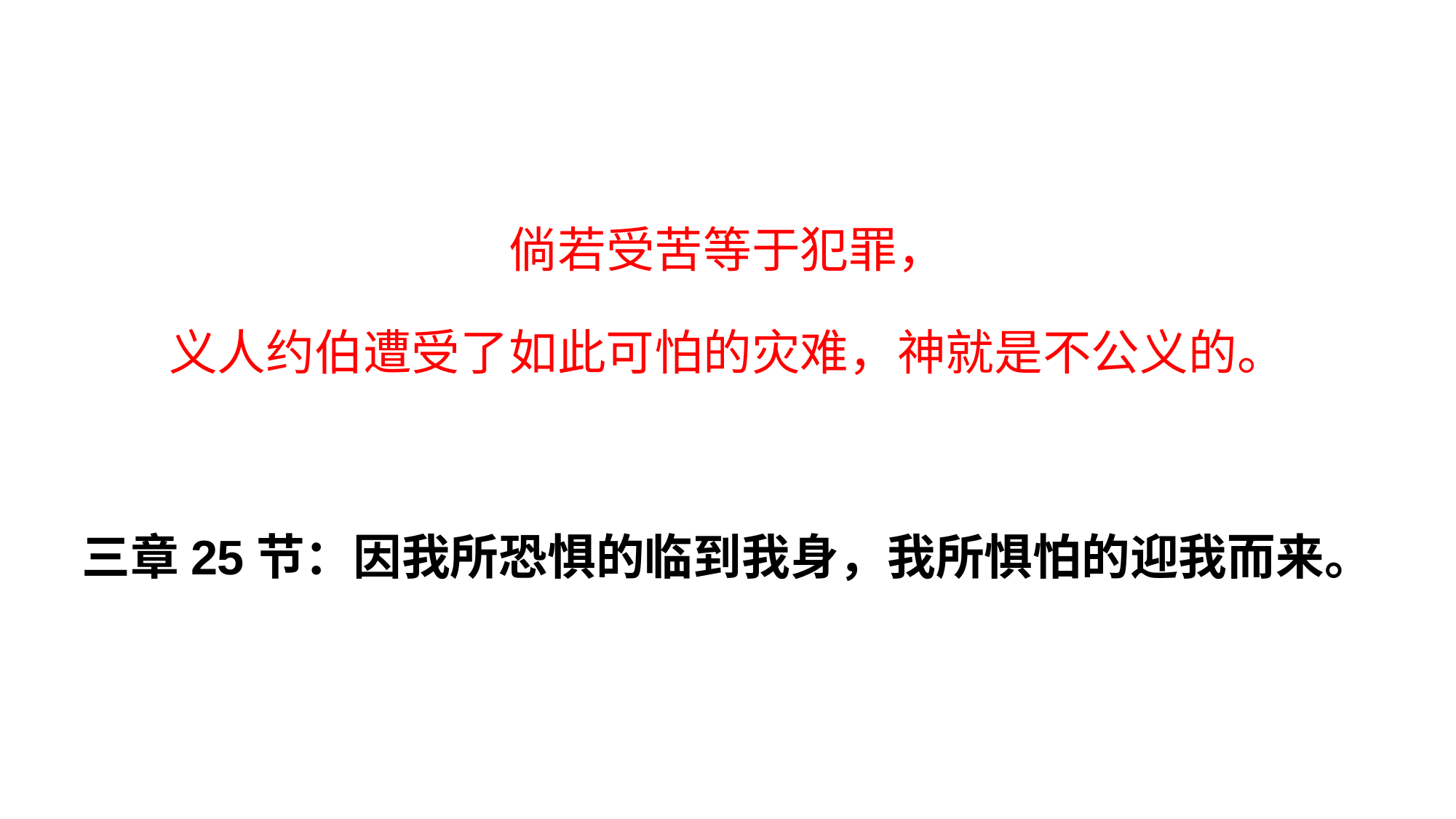

#
倘若受苦等于犯罪，
义人约伯遭受了如此可怕的灾难，神就是不公义的。

三章25节：因我所恐惧的临到我身，我所惧怕的迎我而来。